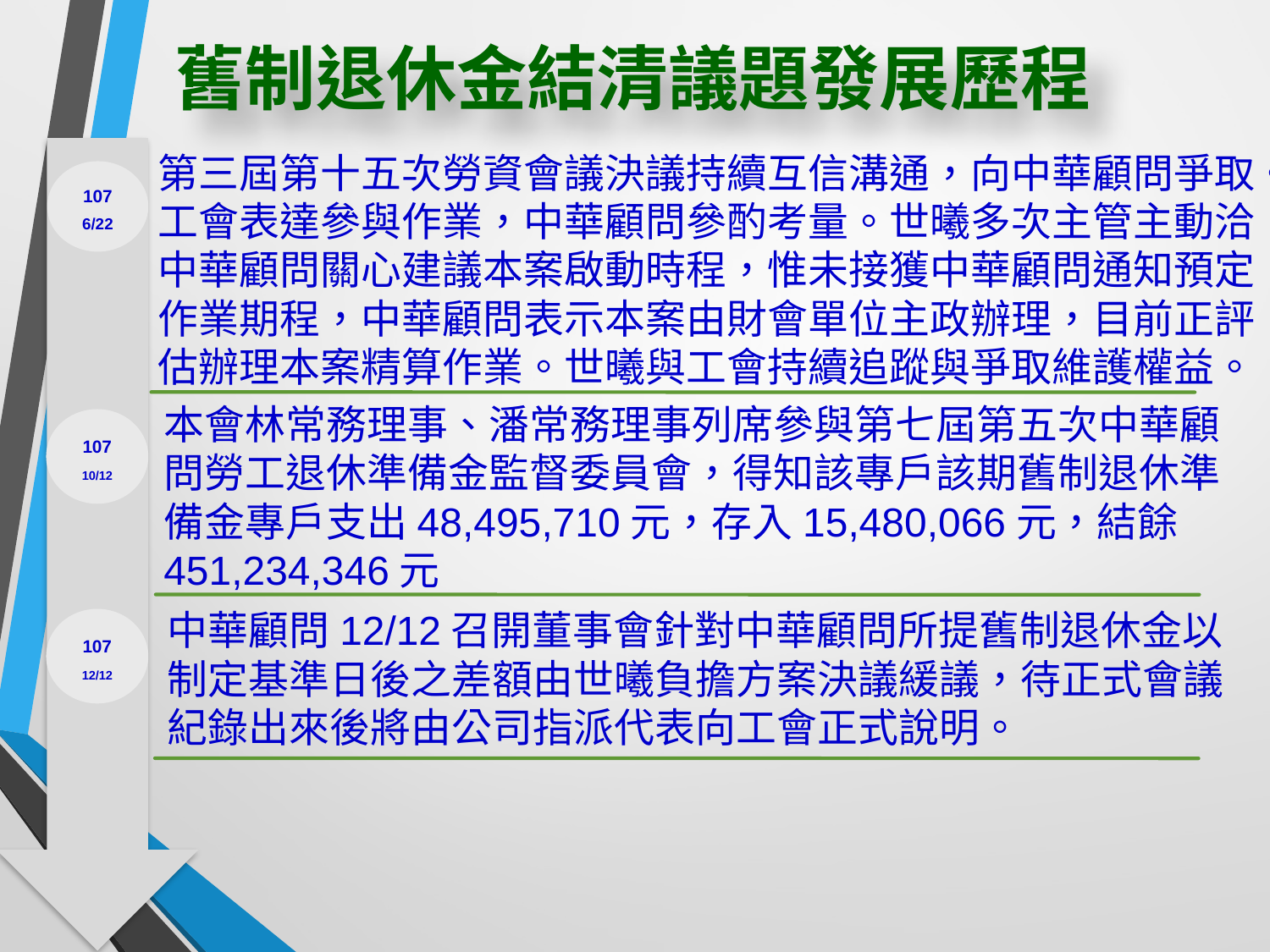

舊制退休金結清議題發展歷程

第三屆第十五次勞資會議決議持續互信溝通，向中華顧問爭取。工會表達參與作業，中華顧問參酌考量。世曦多次主管主動洽中華顧問關心建議本案啟動時程，惟未接獲中華顧問通知預定作業期程，中華顧問表示本案由財會單位主政辦理，目前正評估辦理本案精算作業。世曦與工會持續追蹤與爭取維護權益。
107
6/22

本會林常務理事、潘常務理事列席參與第七屆第五次中華顧問勞工退休準備金監督委員會，得知該專戶該期舊制退休準備金專戶支出48,495,710元，存入15,480,066元，結餘451,234,346元
107
10/12
中華顧問12/12召開董事會針對中華顧問所提舊制退休金以制定基準日後之差額由世曦負擔方案決議緩議，待正式會議紀錄出來後將由公司指派代表向工會正式說明。
107
12/12